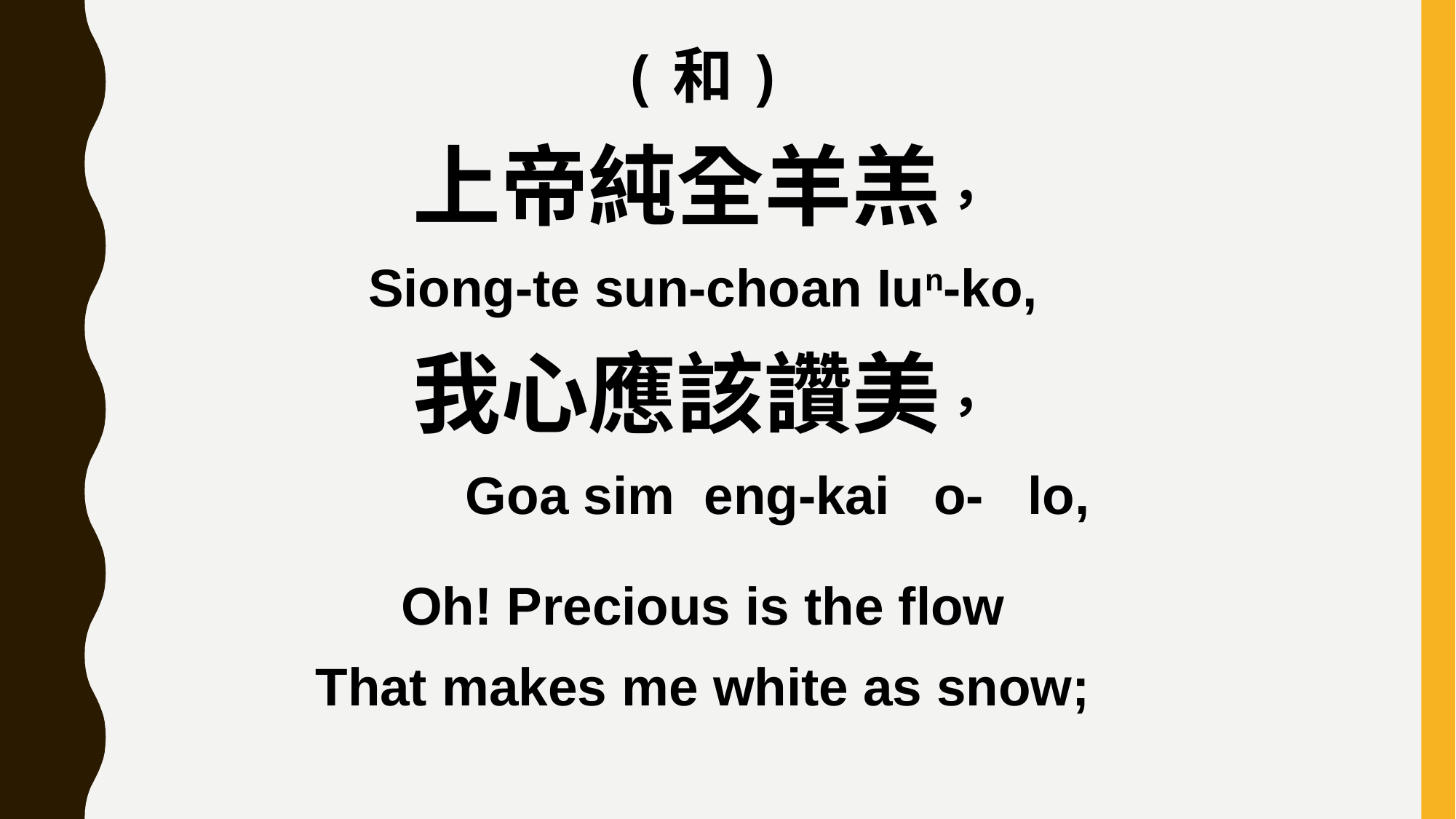

(和)
上帝純全羊羔，
Siong-te sun-choan Iun-ko,
我心應該讚美，
                    Goa sim  eng-kai   o-   lo,

Oh! Precious is the flow
That makes me white as snow;